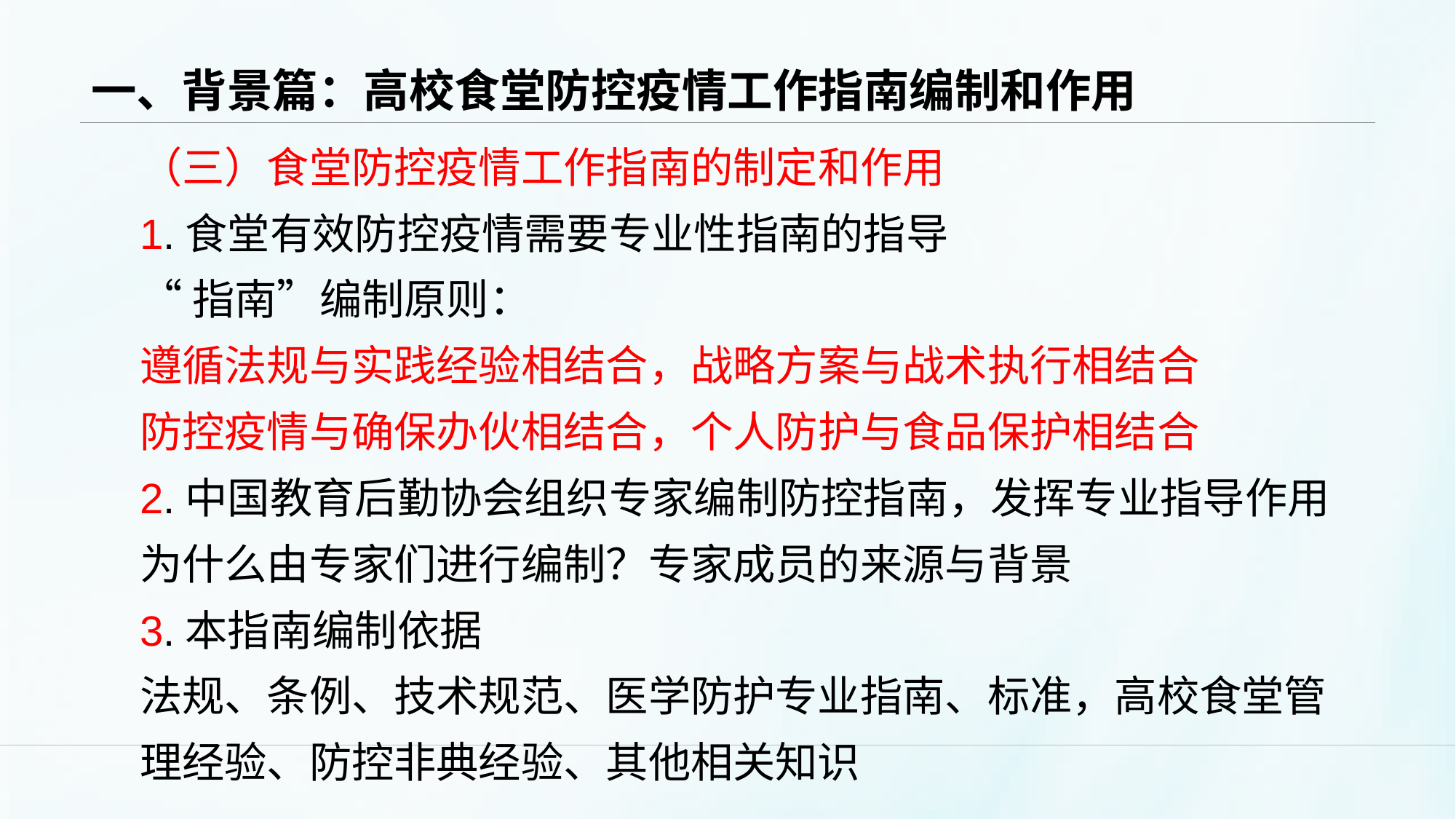

# 一、背景篇：高校食堂防控疫情工作指南编制和作用
（三）食堂防控疫情工作指南的制定和作用
1.食堂有效防控疫情需要专业性指南的指导
“指南”编制原则：
遵循法规与实践经验相结合，战略方案与战术执行相结合
防控疫情与确保办伙相结合，个人防护与食品保护相结合
2.中国教育后勤协会组织专家编制防控指南，发挥专业指导作用
为什么由专家们进行编制？专家成员的来源与背景
3.本指南编制依据
法规、条例、技术规范、医学防护专业指南、标准，高校食堂管
理经验、防控非典经验、其他相关知识